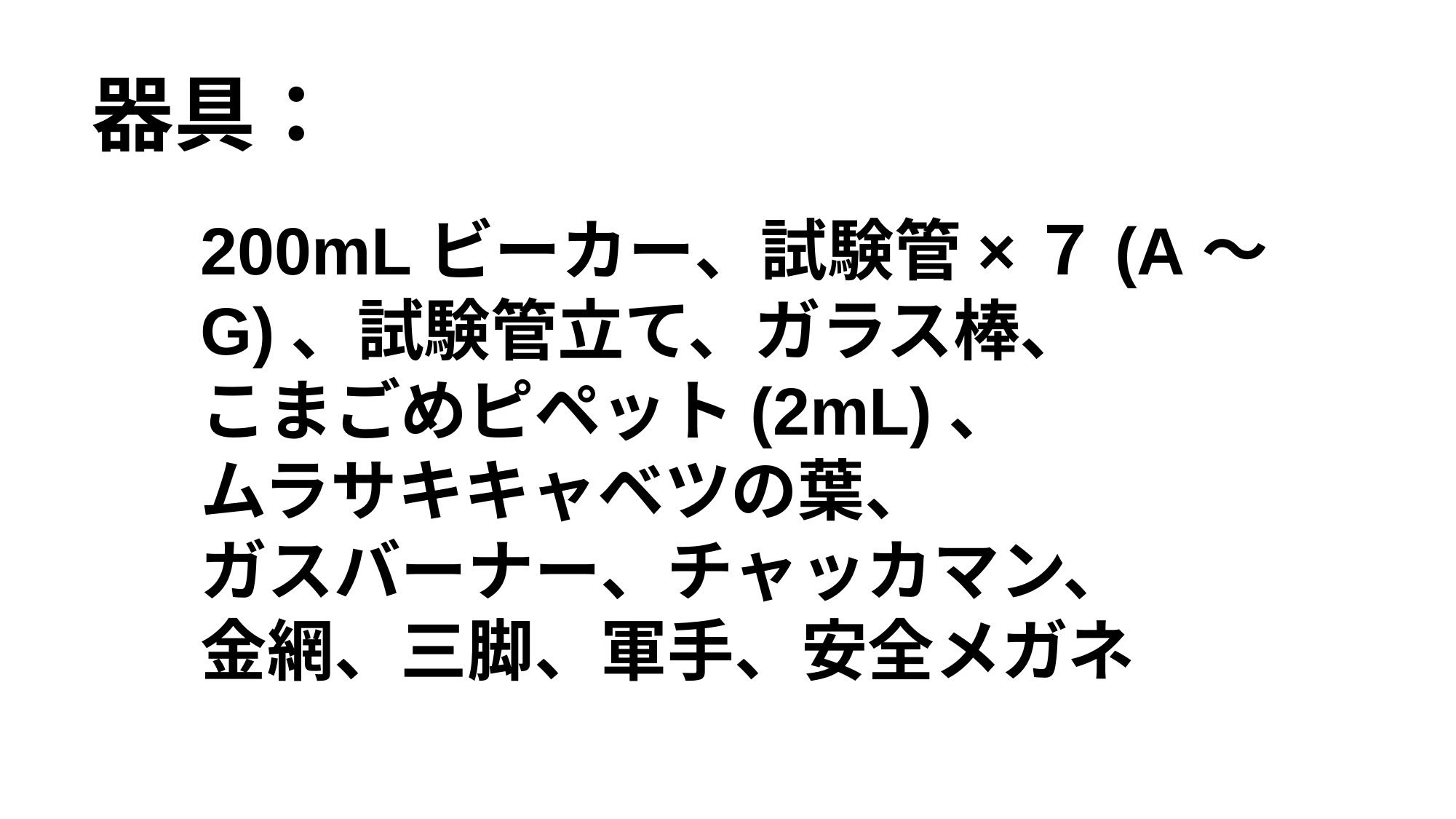

器具：
200mLビーカー、試験管×７(A～G)、試験管立て、ガラス棒、
こまごめピペット(2mL)、
ムラサキキャベツの葉、
ガスバーナー、チャッカマン、
金網、三脚、軍手、安全メガネ